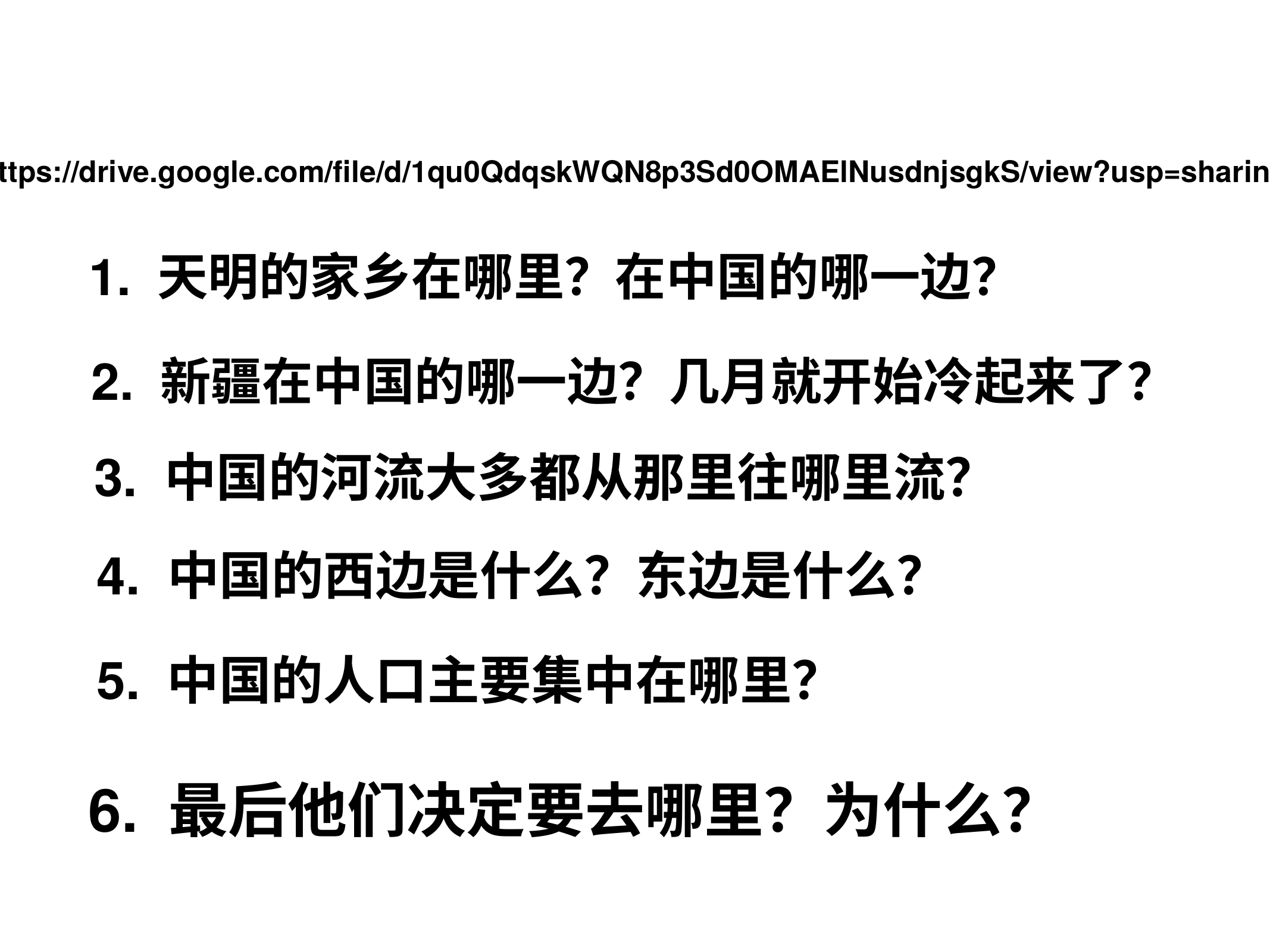

https://drive.google.com/file/d/1qu0QdqskWQN8p3Sd0OMAElNusdnjsgkS/view?usp=sharing
1. 天明的家乡在哪里？在中国的哪一边？
2. 新疆在中国的哪一边？几月就开始冷起来了？
3. 中国的河流大多都从那里往哪里流？
4. 中国的西边是什么？东边是什么？
5. 中国的人口主要集中在哪里？
6. 最后他们决定要去哪里？为什么？